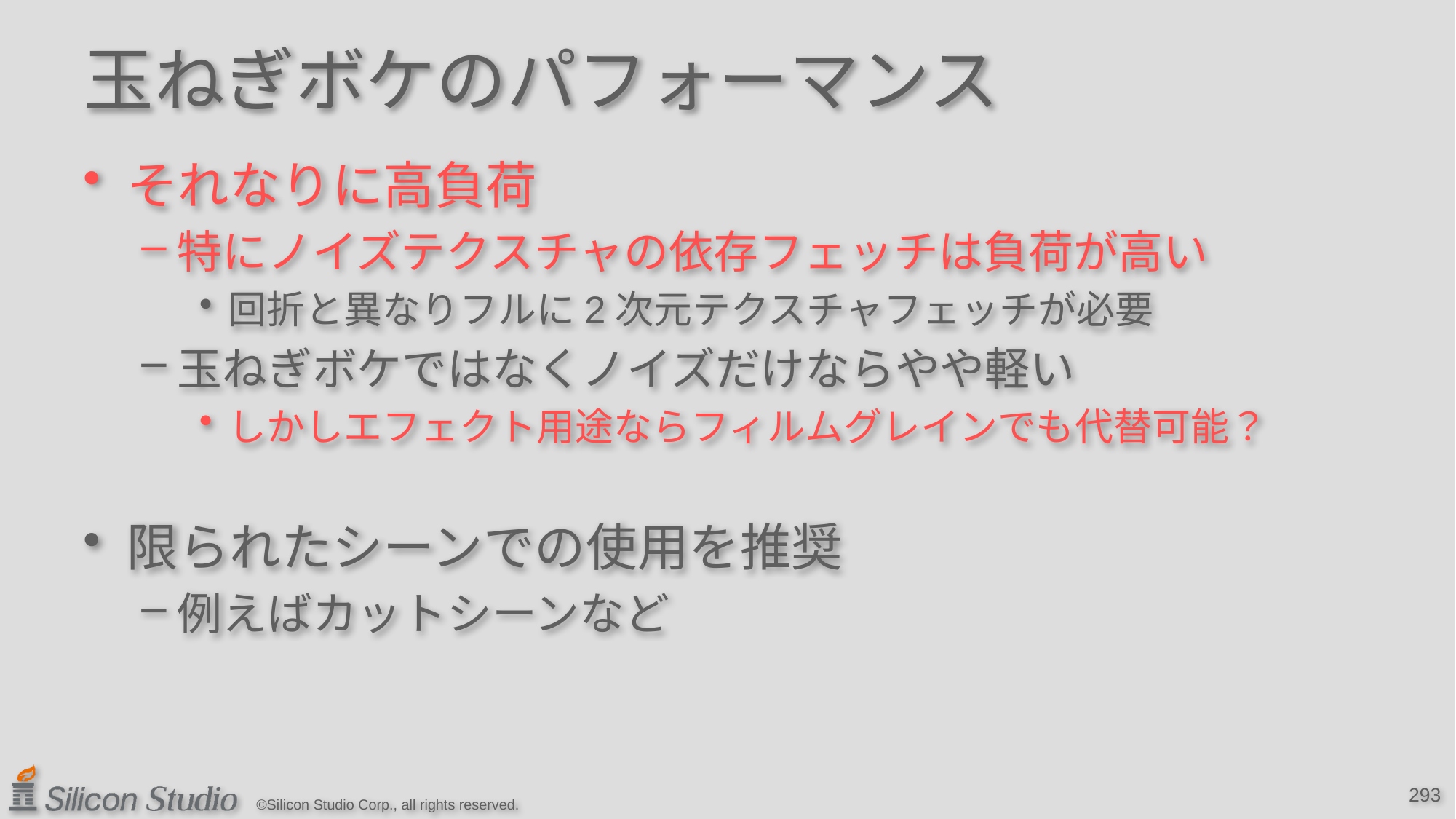

# 玉ねぎボケのパフォーマンス
それなりに高負荷
特にノイズテクスチャの依存フェッチは負荷が高い
回折と異なりフルに2次元テクスチャフェッチが必要
玉ねぎボケではなくノイズだけならやや軽い
しかしエフェクト用途ならフィルムグレインでも代替可能？

限られたシーンでの使用を推奨
例えばカットシーンなど